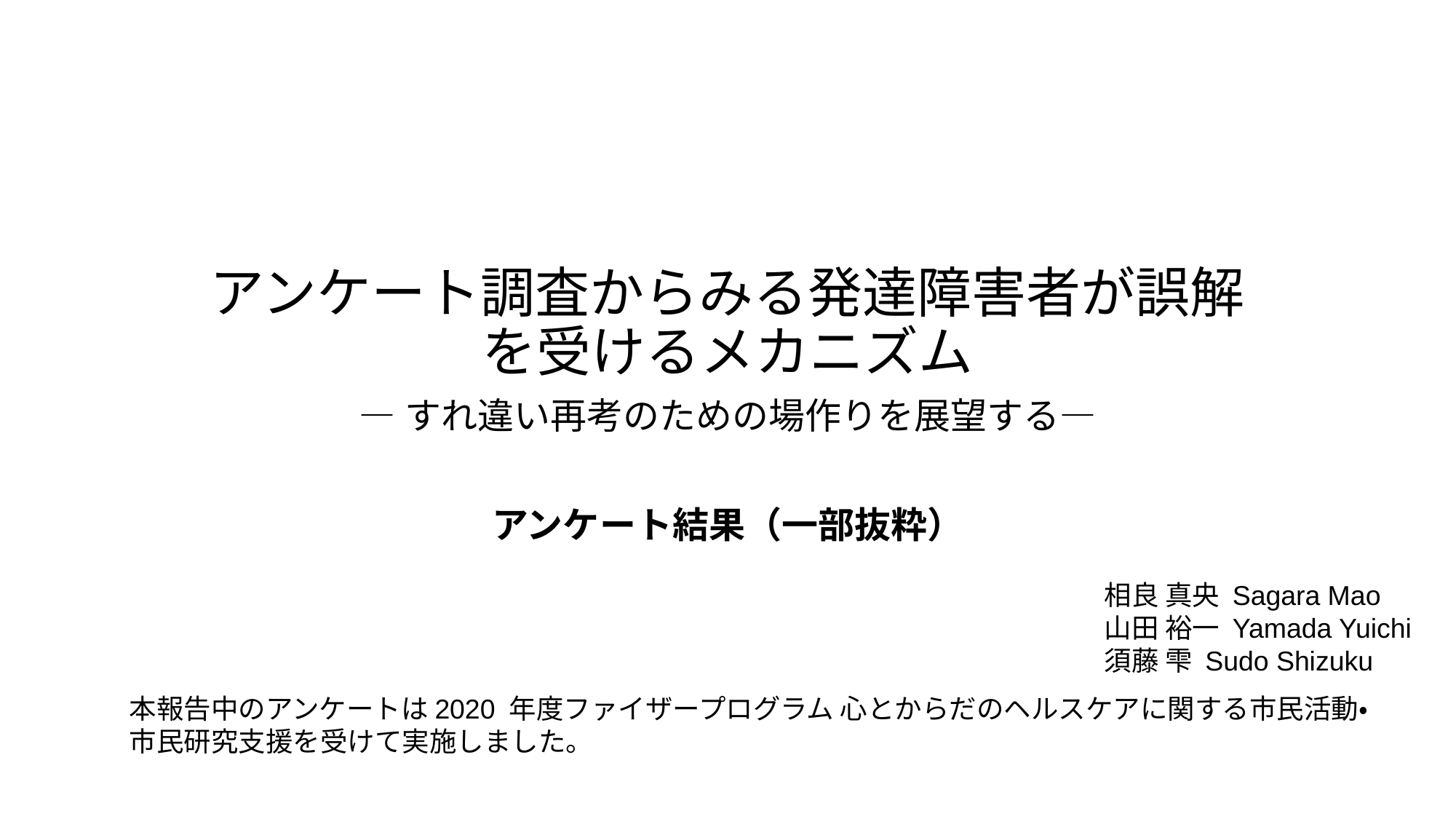

# アンケート調査からみる発達障害者が誤解を受けるメカニズム
―すれ違い再考のための場作りを展望する―

アンケート結果（一部抜粋）
相良 真央 Sagara Mao
山田 裕一 Yamada Yuichi
須藤 雫 Sudo Shizuku
本報告中のアンケートは2020 年度ファイザープログラム 心とからだのヘルスケアに関する市民活動・市民研究支援を受けて実施しました。